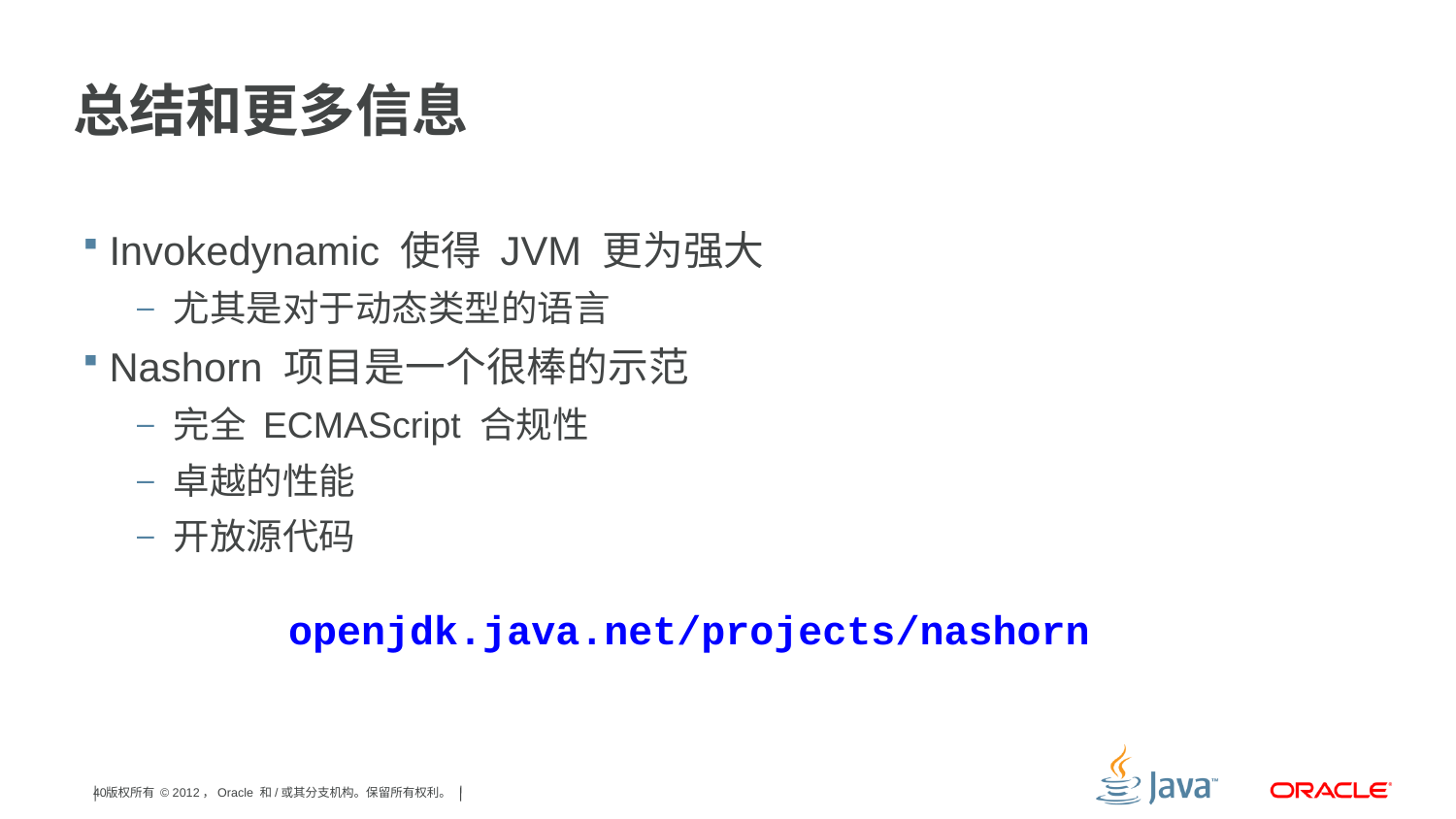

# 总结和更多信息
Invokedynamic 使得 JVM 更为强大
尤其是对于动态类型的语言
Nashorn 项目是一个很棒的示范
完全 ECMAScript 合规性
卓越的性能
开放源代码

openjdk.java.net/projects/nashorn